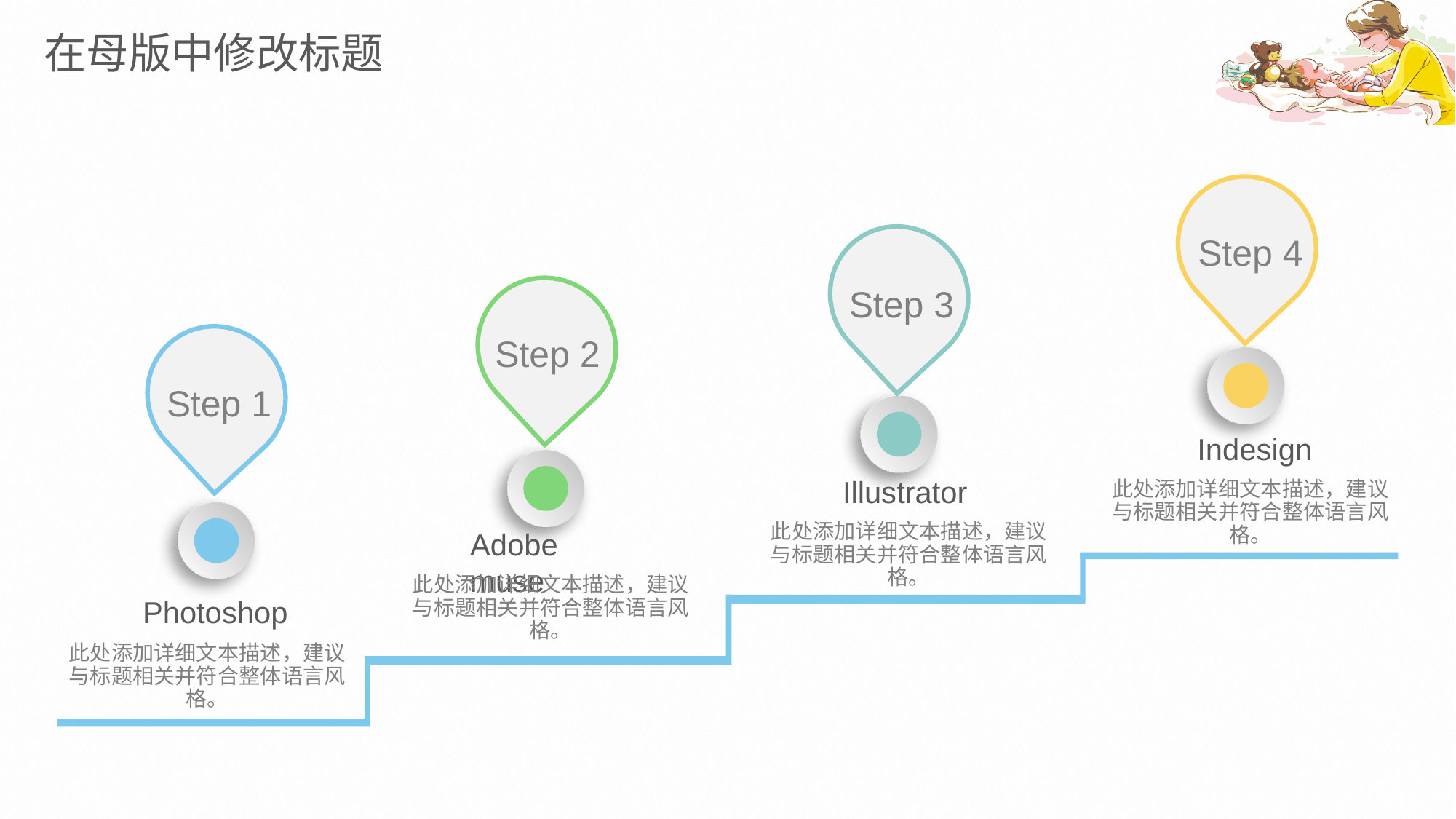

Step 4

Step 3

Step 2

Step 1

Indesign

Illustrator
此处添加详细文本描述，建议与标题相关并符合整体语言风格。

此处添加详细文本描述，建议与标题相关并符合整体语言风格。
Adobe muse

此处添加详细文本描述，建议与标题相关并符合整体语言风格。
Photoshop
此处添加详细文本描述，建议与标题相关并符合整体语言风格。